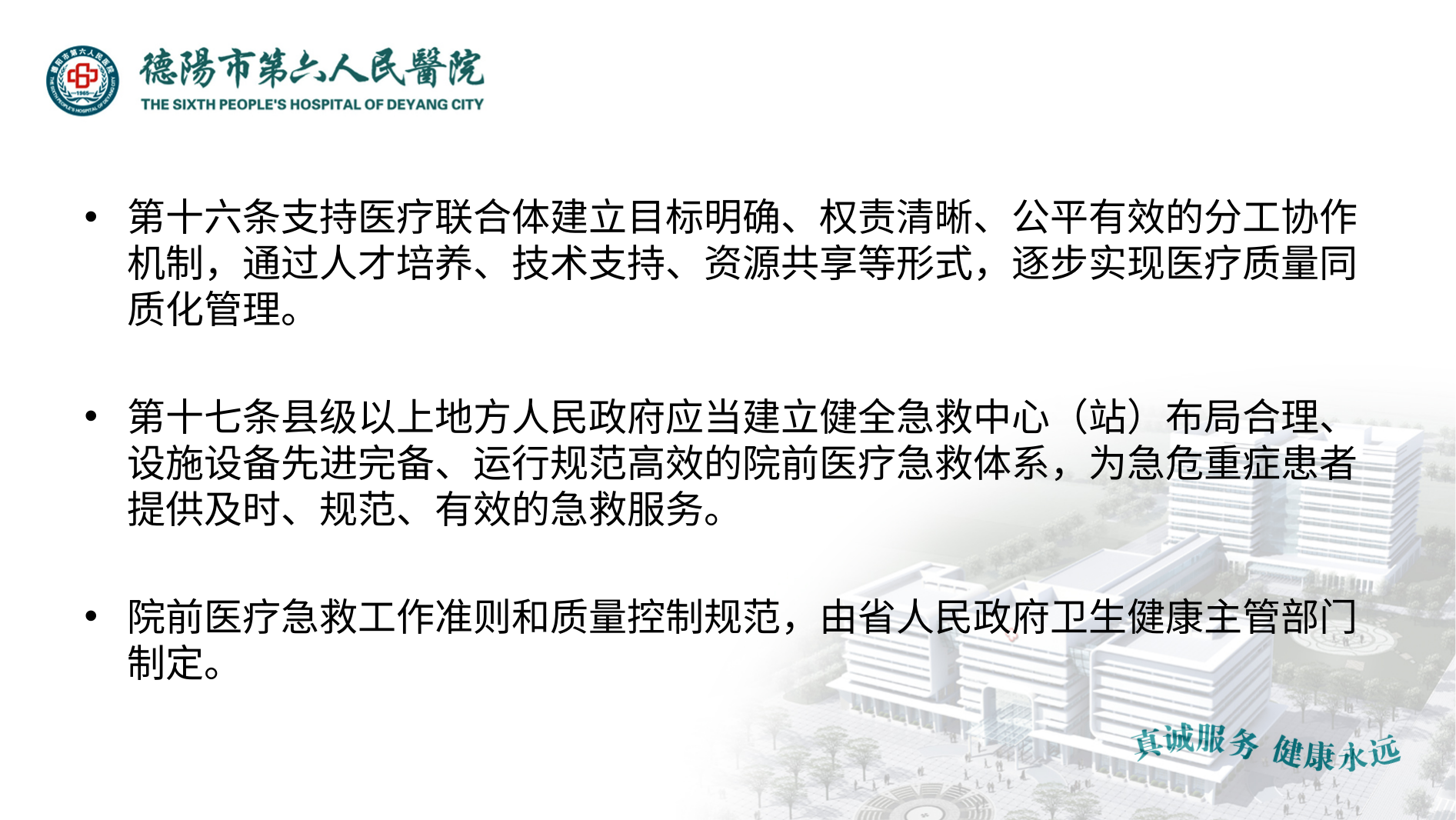

#
第十六条支持医疗联合体建立目标明确、权责清晰、公平有效的分工协作机制，通过人才培养、技术支持、资源共享等形式，逐步实现医疗质量同质化管理。

第十七条县级以上地方人民政府应当建立健全急救中心（站）布局合理、设施设备先进完备、运行规范高效的院前医疗急救体系，为急危重症患者提供及时、规范、有效的急救服务。

院前医疗急救工作准则和质量控制规范，由省人民政府卫生健康主管部门制定。